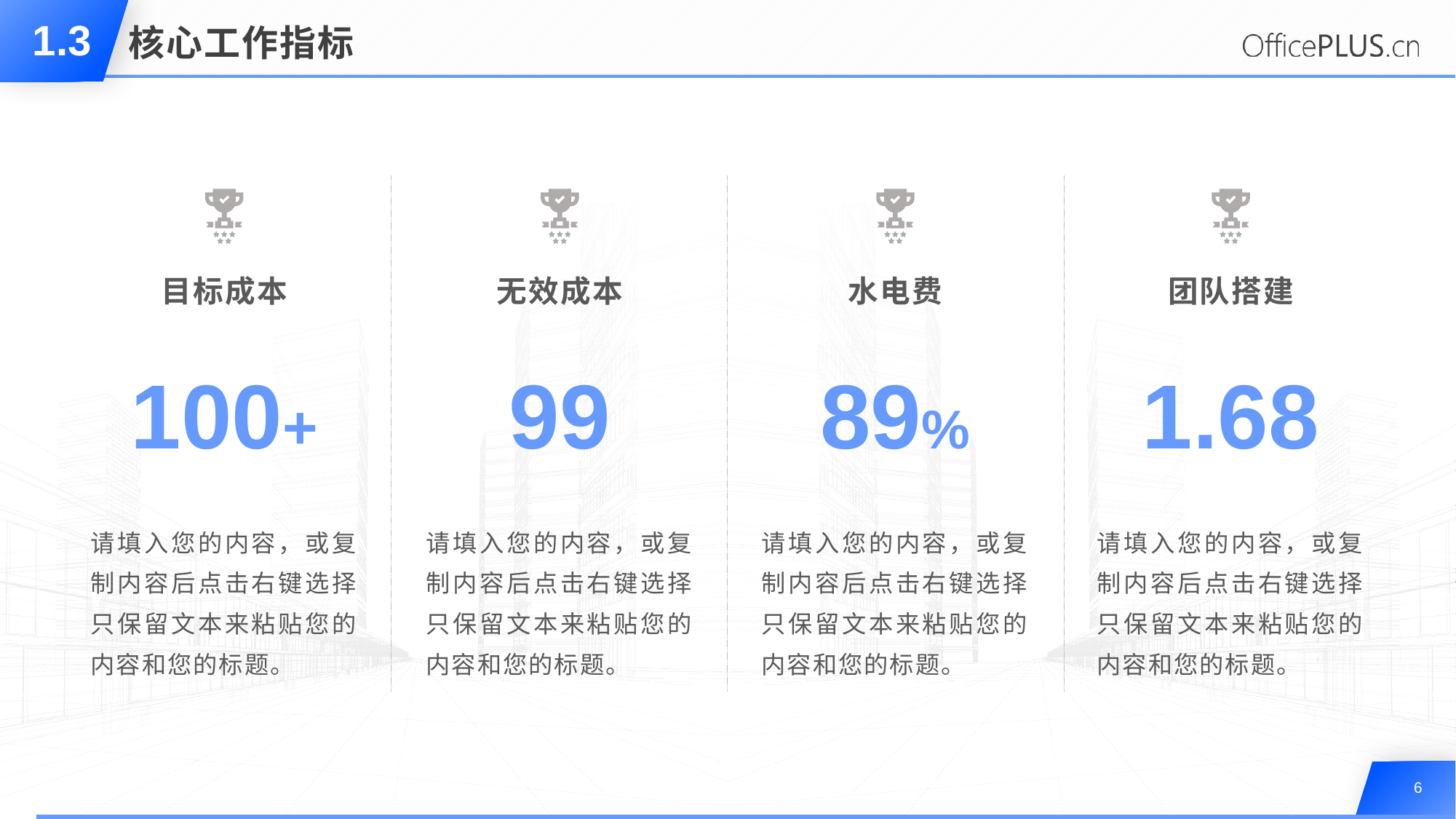

1.3
# 核心工作指标

目标成本
无效成本
水电费
团队搭建
100+
99
89%
1.68
请填入您的内容，或复制内容后点击右键选择只保留文本来粘贴您的内容和您的标题。
请填入您的内容，或复制内容后点击右键选择只保留文本来粘贴您的内容和您的标题。
请填入您的内容，或复制内容后点击右键选择只保留文本来粘贴您的内容和您的标题。
请填入您的内容，或复制内容后点击右键选择只保留文本来粘贴您的内容和您的标题。
6